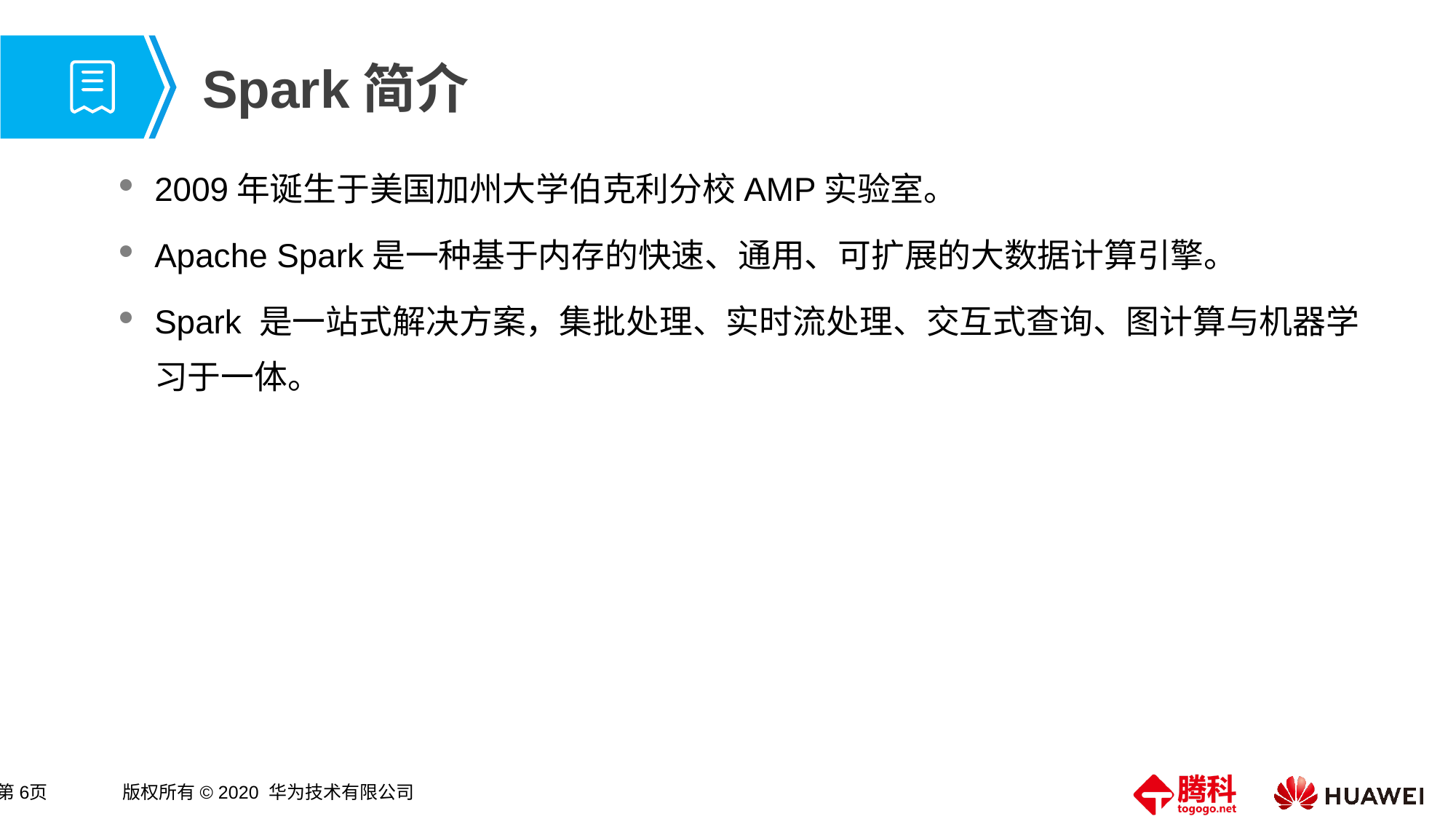

# Spark简介
2009年诞生于美国加州大学伯克利分校AMP实验室。
Apache Spark是一种基于内存的快速、通用、可扩展的大数据计算引擎。
Spark 是一站式解决方案，集批处理、实时流处理、交互式查询、图计算与机器学习于一体。